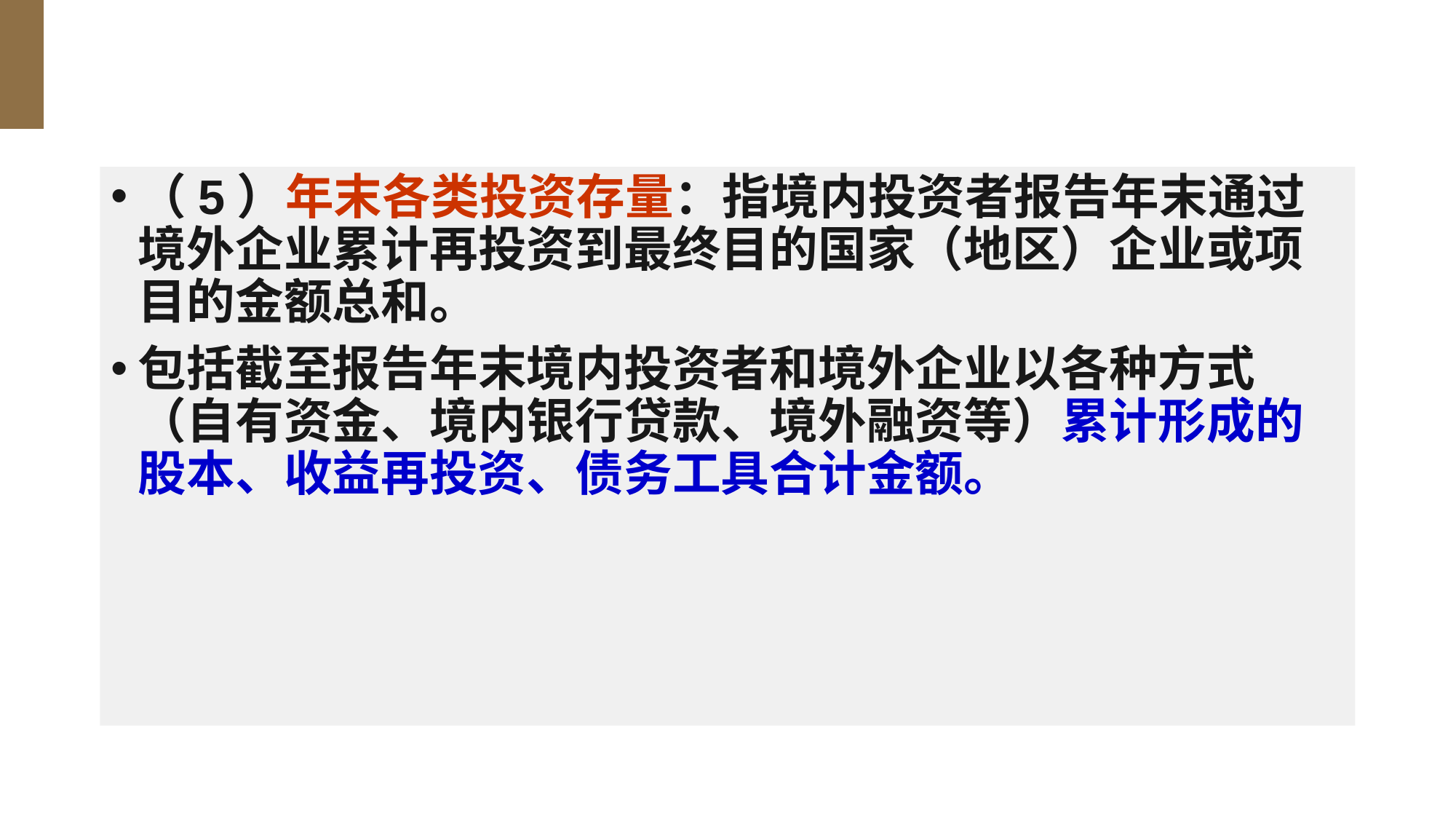

#
（5）年末各类投资存量：指境内投资者报告年末通过境外企业累计再投资到最终目的国家（地区）企业或项目的金额总和。
包括截至报告年末境内投资者和境外企业以各种方式（自有资金、境内银行贷款、境外融资等）累计形成的股本、收益再投资、债务工具合计金额。